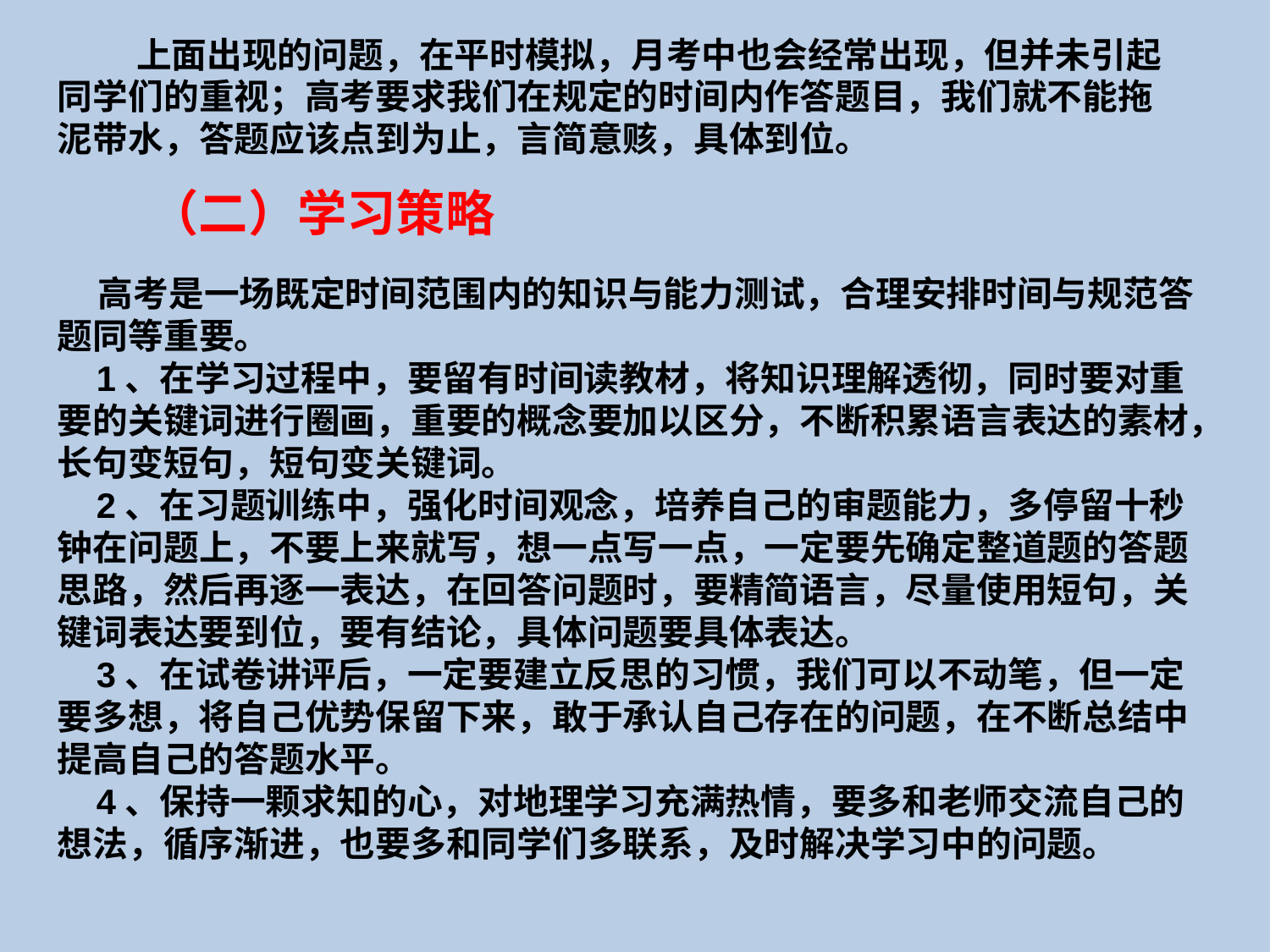

上面出现的问题，在平时模拟，月考中也会经常出现，但并未引起同学们的重视；高考要求我们在规定的时间内作答题目，我们就不能拖泥带水，答题应该点到为止，言简意赅，具体到位。
（二）学习策略
    高考是一场既定时间范围内的知识与能力测试，合理安排时间与规范答题同等重要。
    1、在学习过程中，要留有时间读教材，将知识理解透彻，同时要对重要的关键词进行圈画，重要的概念要加以区分，不断积累语言表达的素材，长句变短句，短句变关键词。
    2、在习题训练中，强化时间观念，培养自己的审题能力，多停留十秒钟在问题上，不要上来就写，想一点写一点，一定要先确定整道题的答题思路，然后再逐一表达，在回答问题时，要精简语言，尽量使用短句，关键词表达要到位，要有结论，具体问题要具体表达。
    3、在试卷讲评后，一定要建立反思的习惯，我们可以不动笔，但一定要多想，将自己优势保留下来，敢于承认自己存在的问题，在不断总结中提高自己的答题水平。
    4、保持一颗求知的心，对地理学习充满热情，要多和老师交流自己的想法，循序渐进，也要多和同学们多联系，及时解决学习中的问题。